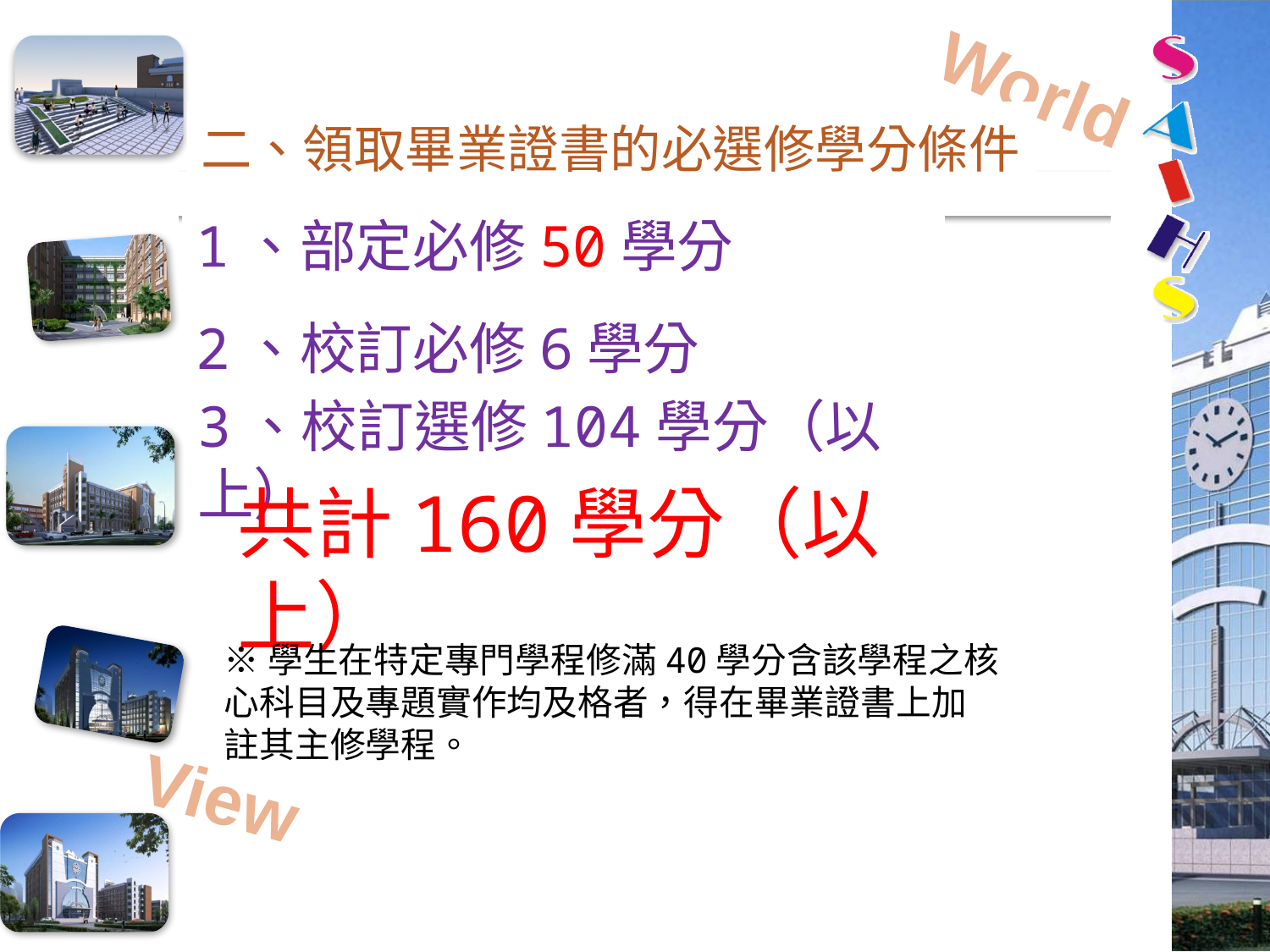

二、領取畢業證書的必選修學分條件
1、部定必修50學分
2、校訂必修6學分

3、校訂選修104學分（以上）
共計160學分（以上）
※學生在特定專門學程修滿40學分含該學程之核心科目及專題實作均及格者，得在畢業證書上加註其主修學程。